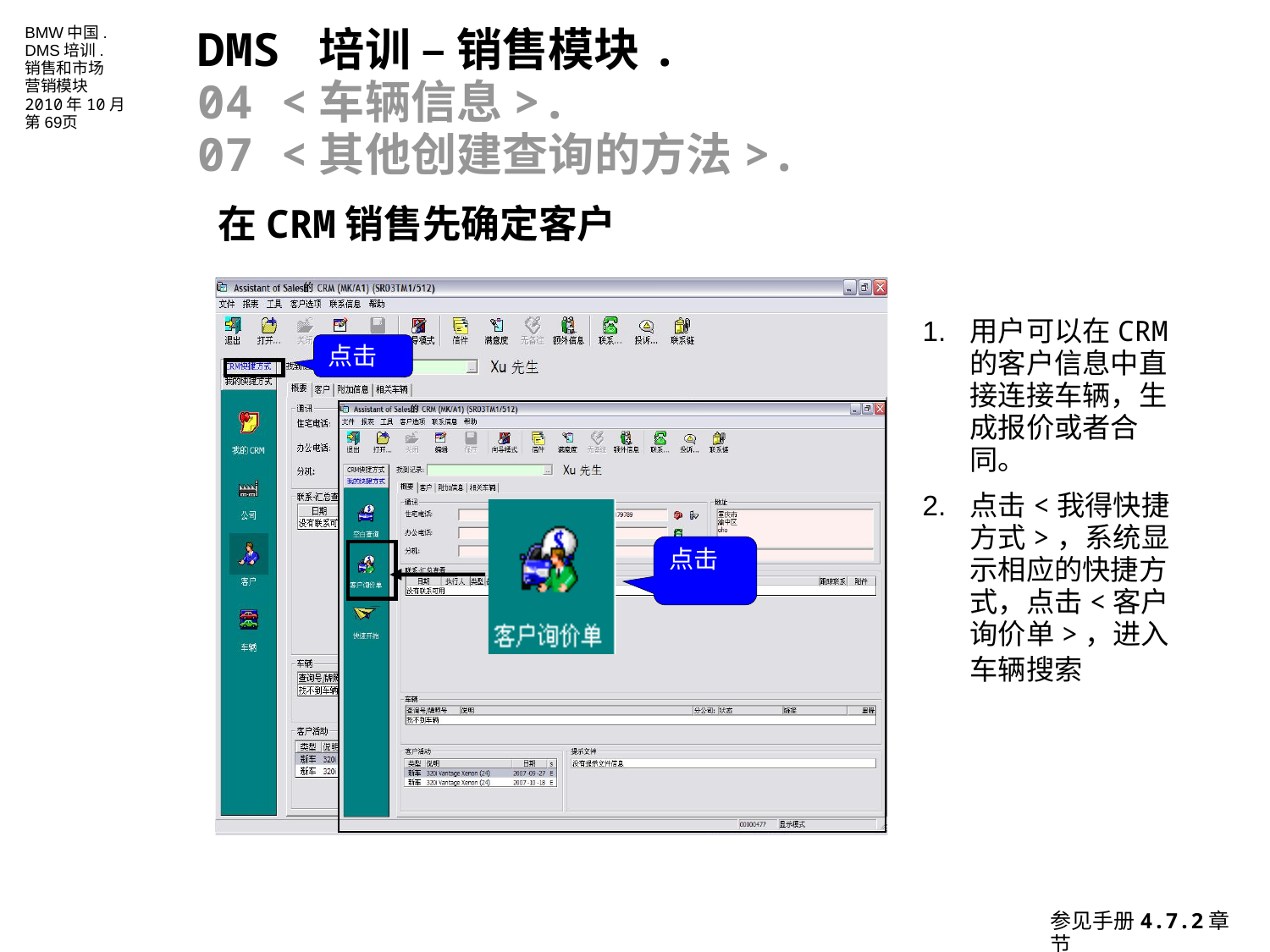

DMS 培训 – 销售模块.
04 <车辆信息>.
07 <其他创建查询的方法>.
在CRM销售先确定客户

点击

点击

用户可以在CRM的客户信息中直接连接车辆，生成报价或者合同。
点击<我得快捷方式>，系统显示相应的快捷方式，点击<客户询价单>，进入车辆搜索

参见手册4.7.2章节